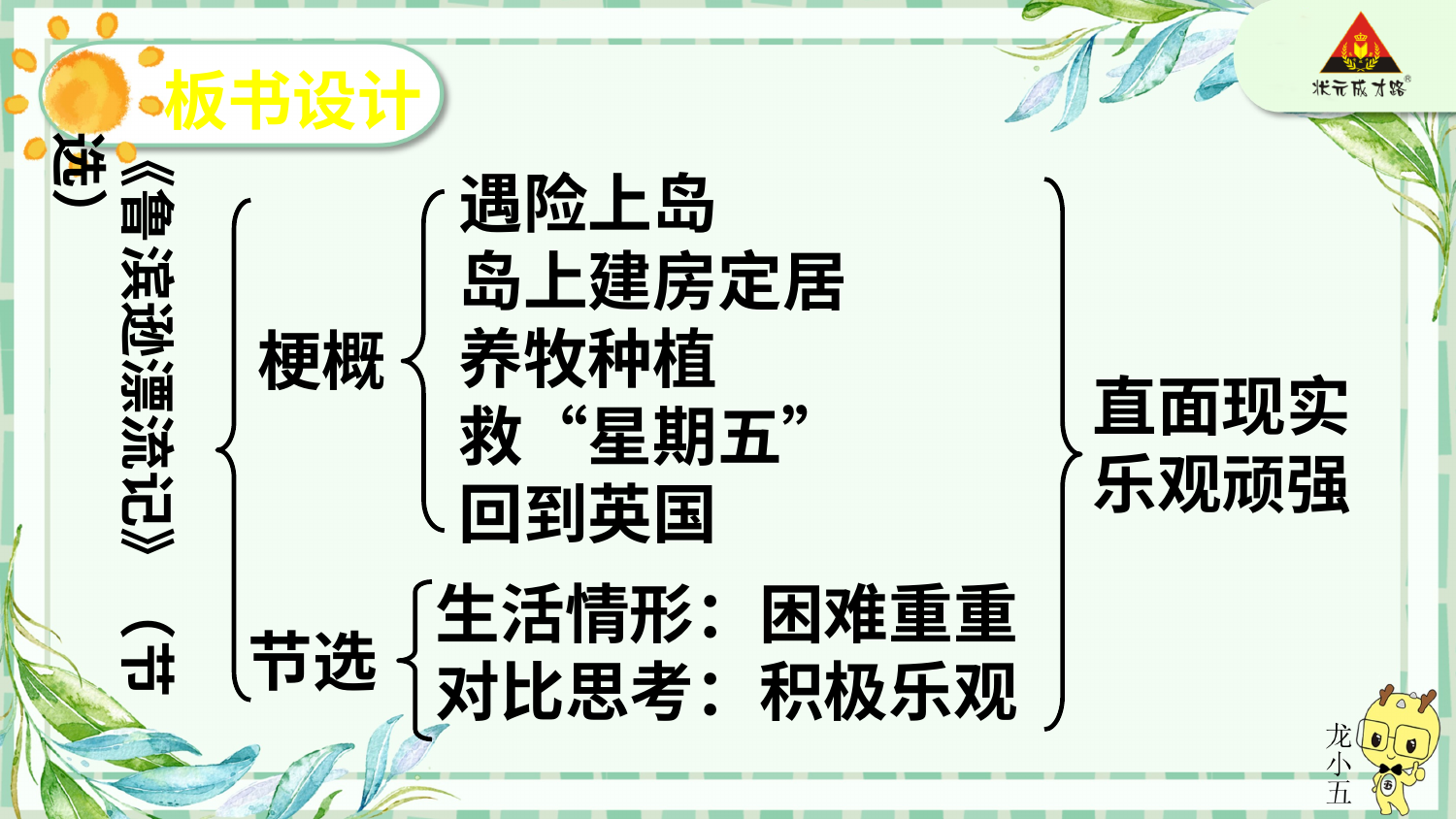

板书设计
《鲁滨逊漂流记》（节选）
遇险上岛
岛上建房定居
养牧种植
救“星期五”
回到英国

梗概
直面现实
乐观顽强
生活情形：困难重重
对比思考：积极乐观

节选